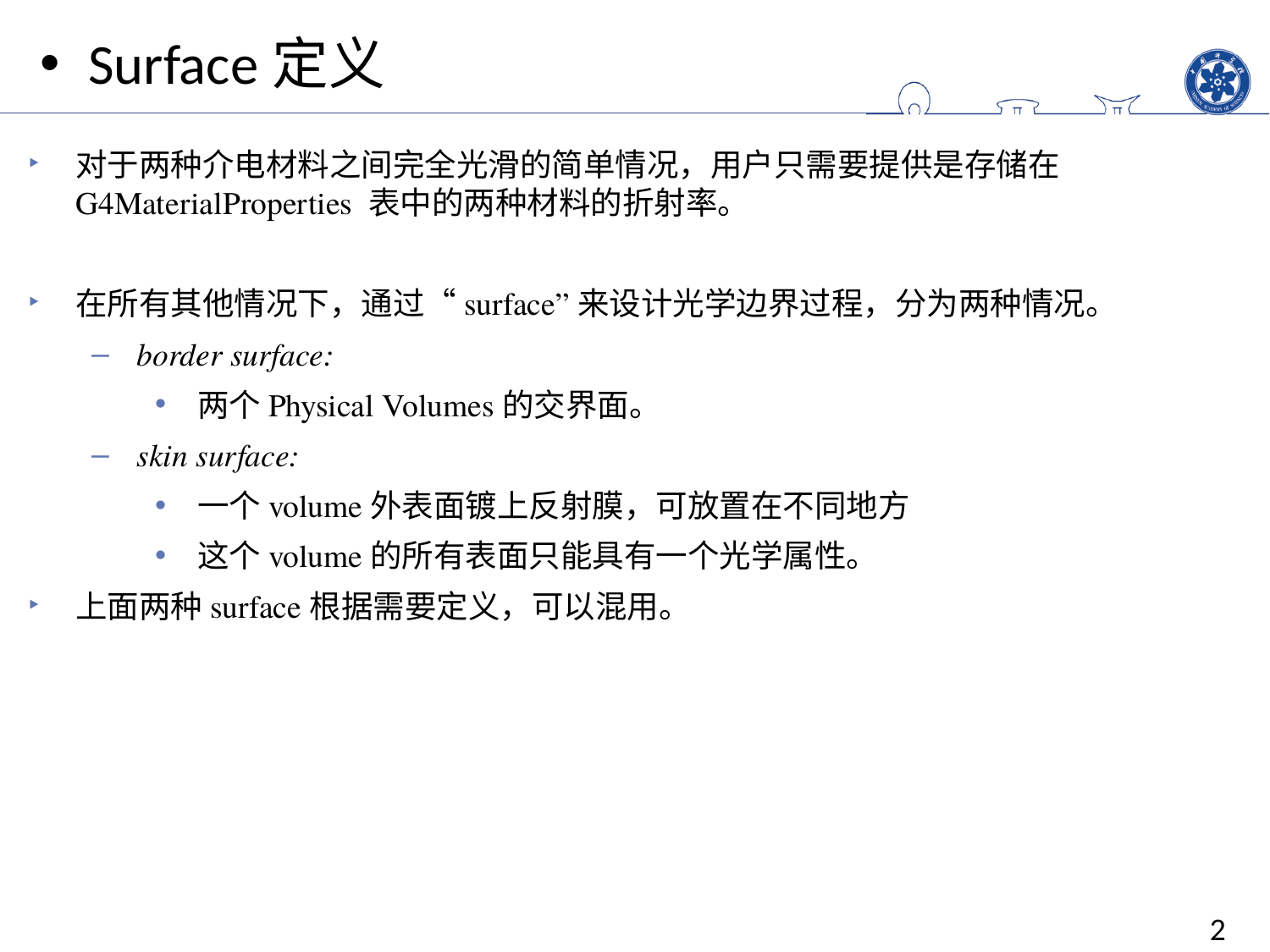

Surface定义
对于两种介电材料之间完全光滑的简单情况，用户只需要提供是存储在 G4MaterialProperties 表中的两种材料的折射率。

在所有其他情况下，通过“surface”来设计光学边界过程，分为两种情况。
border surface:
两个Physical Volumes的交界面。
skin surface:
一个volume外表面镀上反射膜，可放置在不同地方
这个volume的所有表面只能具有一个光学属性。
上面两种surface根据需要定义，可以混用。
2